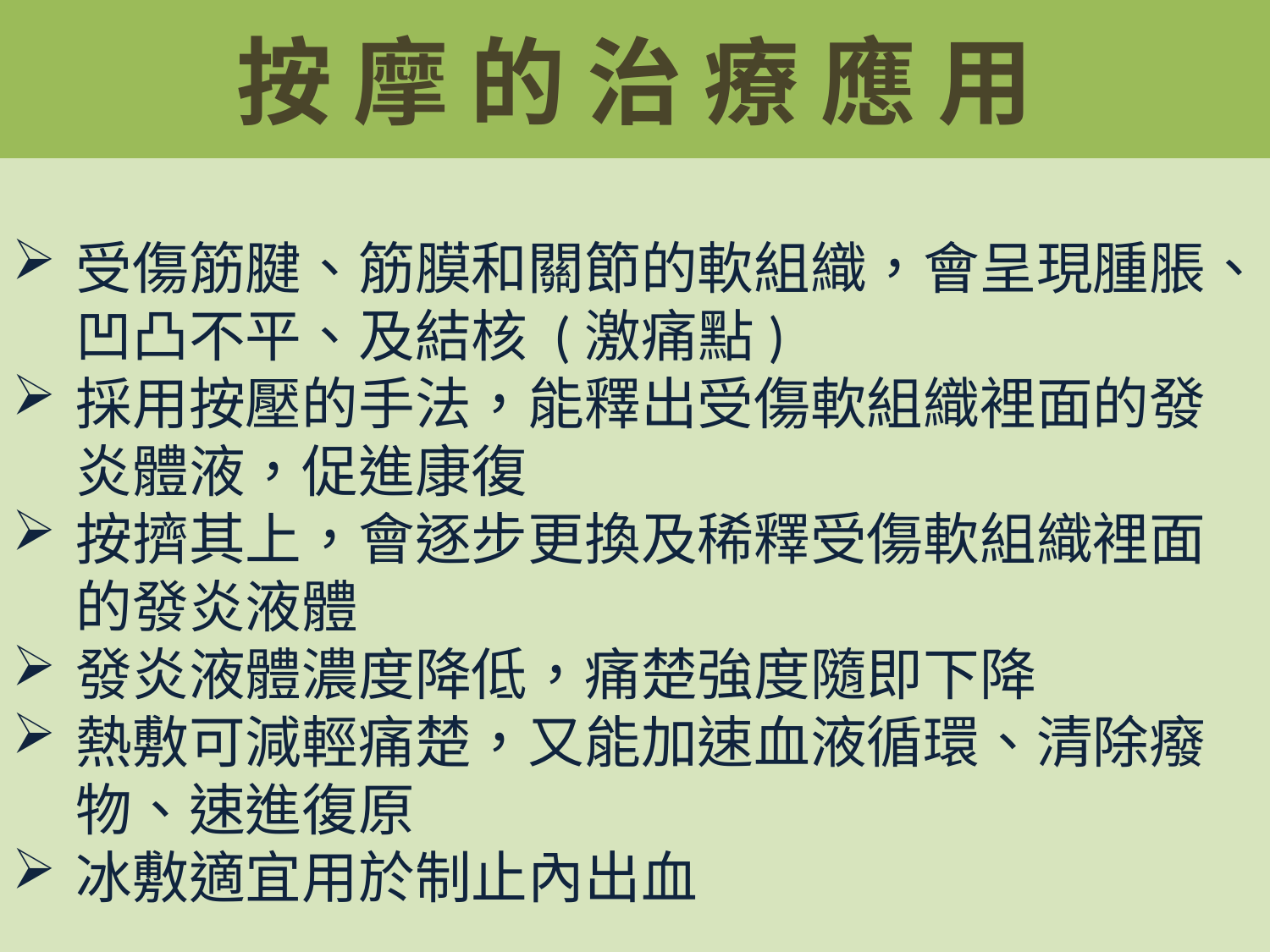

# 按 摩 的 治 療 應 用

受傷筋腱、筋膜和關節的軟組織，會呈現腫脹、凹凸不平、及結核 (激痛點)
採用按壓的手法，能釋出受傷軟組織裡面的發炎體液，促進康復
按擠其上，會逐步更換及稀釋受傷軟組織裡面的發炎液體
發炎液體濃度降低，痛楚強度隨即下降
熱敷可減輕痛楚，又能加速血液循環、清除癈物、速進復原
冰敷適宜用於制止內出血